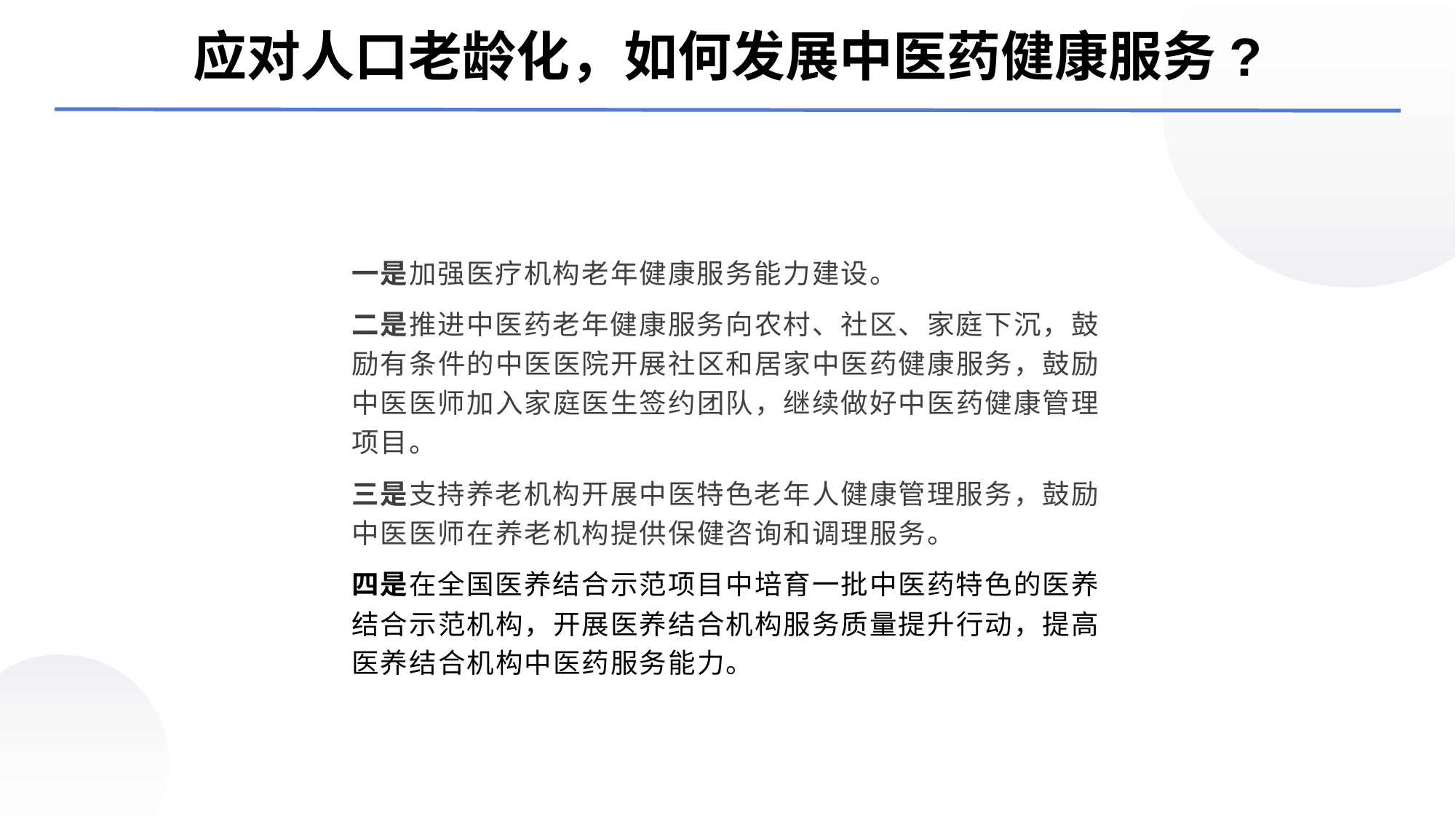

应对人口老龄化，如何发展中医药健康服务?
一是加强医疗机构老年健康服务能力建设。
二是推进中医药老年健康服务向农村、社区、家庭下沉，鼓励有条件的中医医院开展社区和居家中医药健康服务，鼓励中医医师加入家庭医生签约团队，继续做好中医药健康管理项目。
三是支持养老机构开展中医特色老年人健康管理服务，鼓励中医医师在养老机构提供保健咨询和调理服务。
四是在全国医养结合示范项目中培育一批中医药特色的医养结合示范机构，开展医养结合机构服务质量提升行动，提高医养结合机构中医药服务能力。